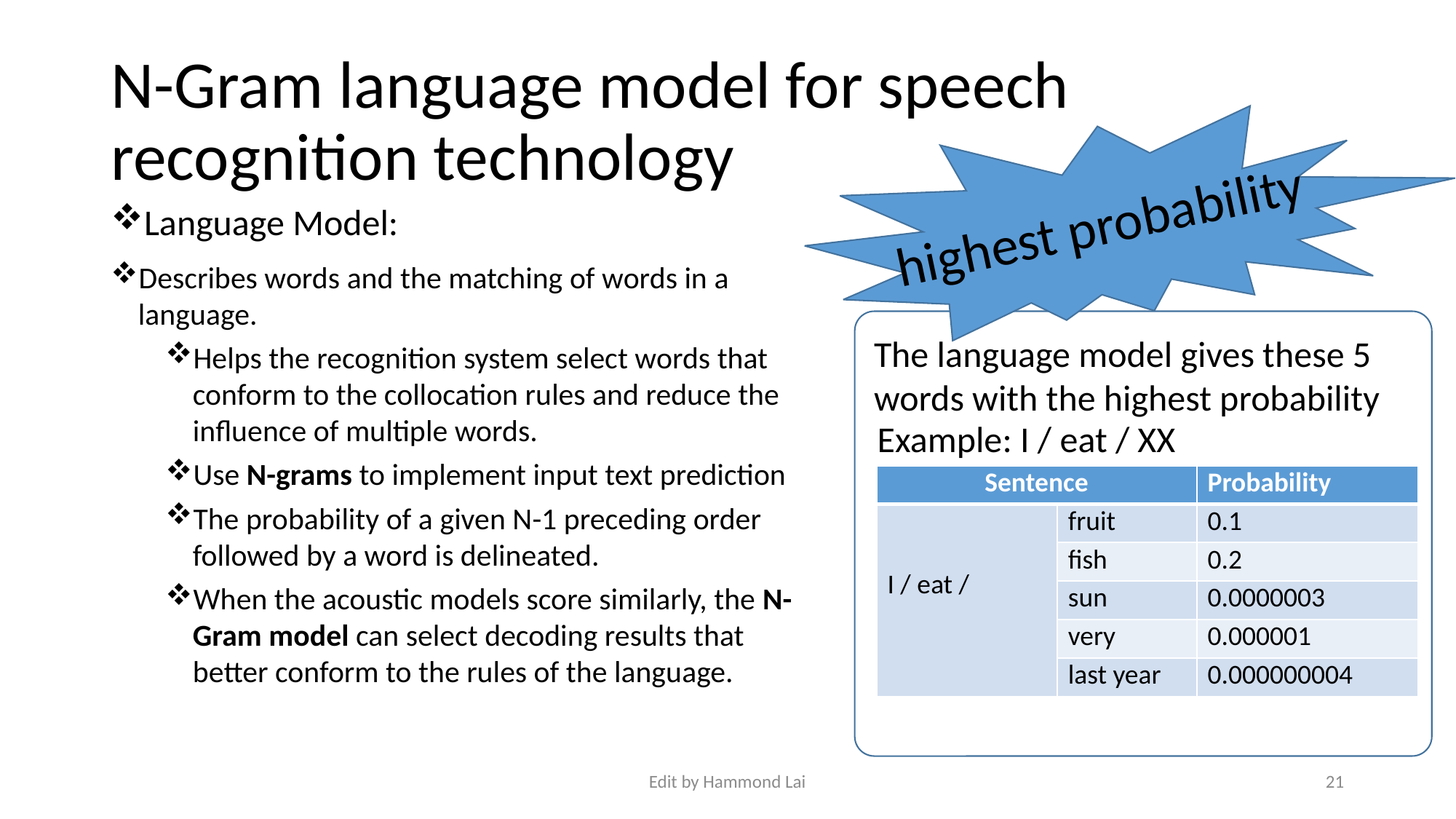

# N-Gram language model for speech recognition technology

highest probability
Language Model:
Describes words and the matching of words in a language.
Helps the recognition system select words that conform to the collocation rules and reduce the influence of multiple words.
Use N-grams to implement input text prediction
The probability of a given N-1 preceding order followed by a word is delineated.
When the acoustic models score similarly, the N-Gram model can select decoding results that better conform to the rules of the language.

The language model gives these 5 words with the highest probability
Example: I / eat / XX
| Sentence | 句子 | Probability |
| --- | --- | --- |
| I / eat / | fruit | 0.1 |
|  | fish | 0.2 |
|  | sun | 0.0000003 |
|  | very | 0.000001 |
|  | last year | 0.000000004 |
Edit by Hammond Lai
21